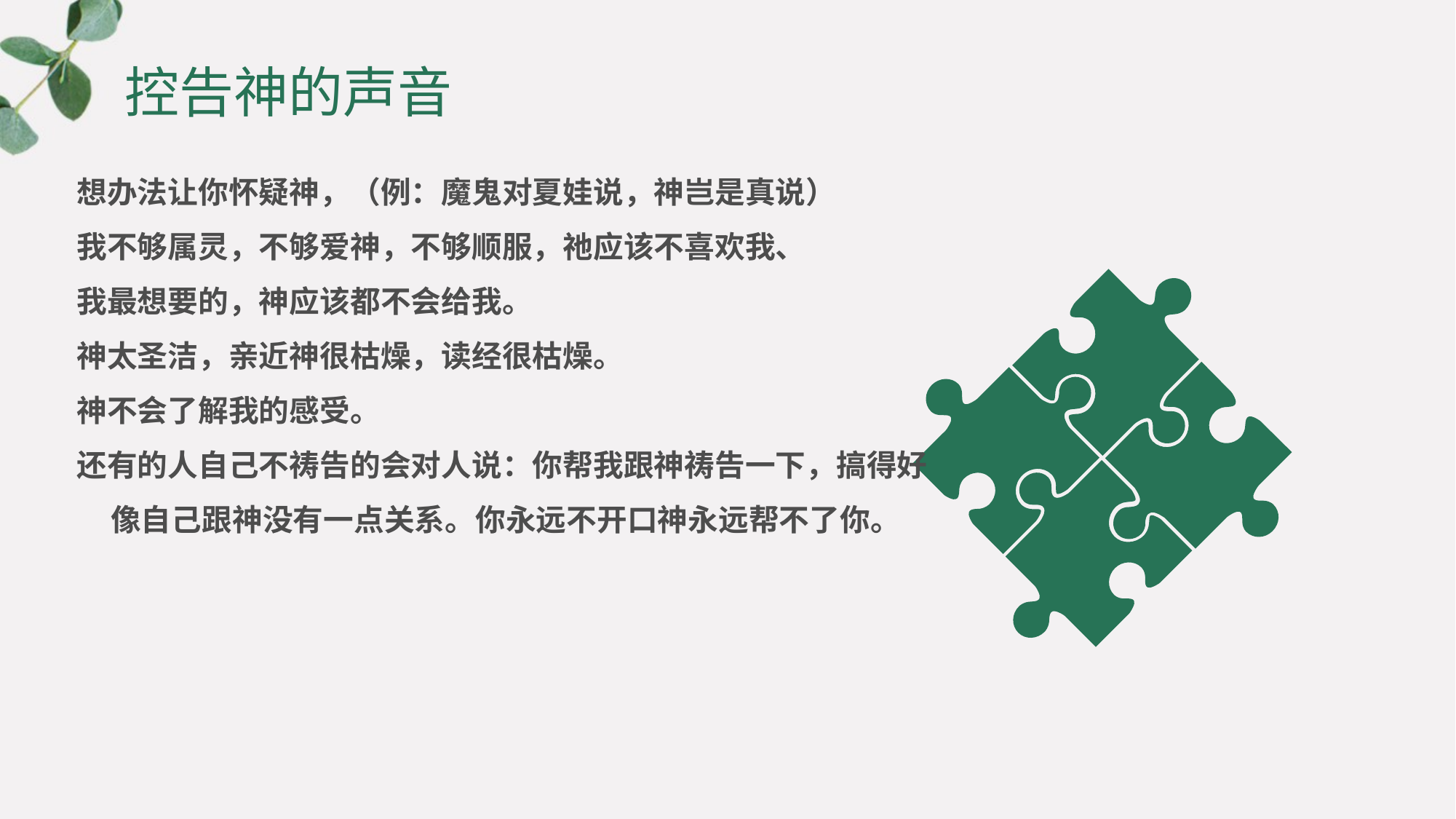

# 控告神的声音

想办法让你怀疑神，（例：魔鬼对夏娃说，神岂是真说）
我不够属灵，不够爱神，不够顺服，祂应该不喜欢我、
我最想要的，神应该都不会给我。
神太圣洁，亲近神很枯燥，读经很枯燥。
神不会了解我的感受。
还有的人自己不祷告的会对人说：你帮我跟神祷告一下，搞得好像自己跟神没有一点关系。你永远不开口神永远帮不了你。